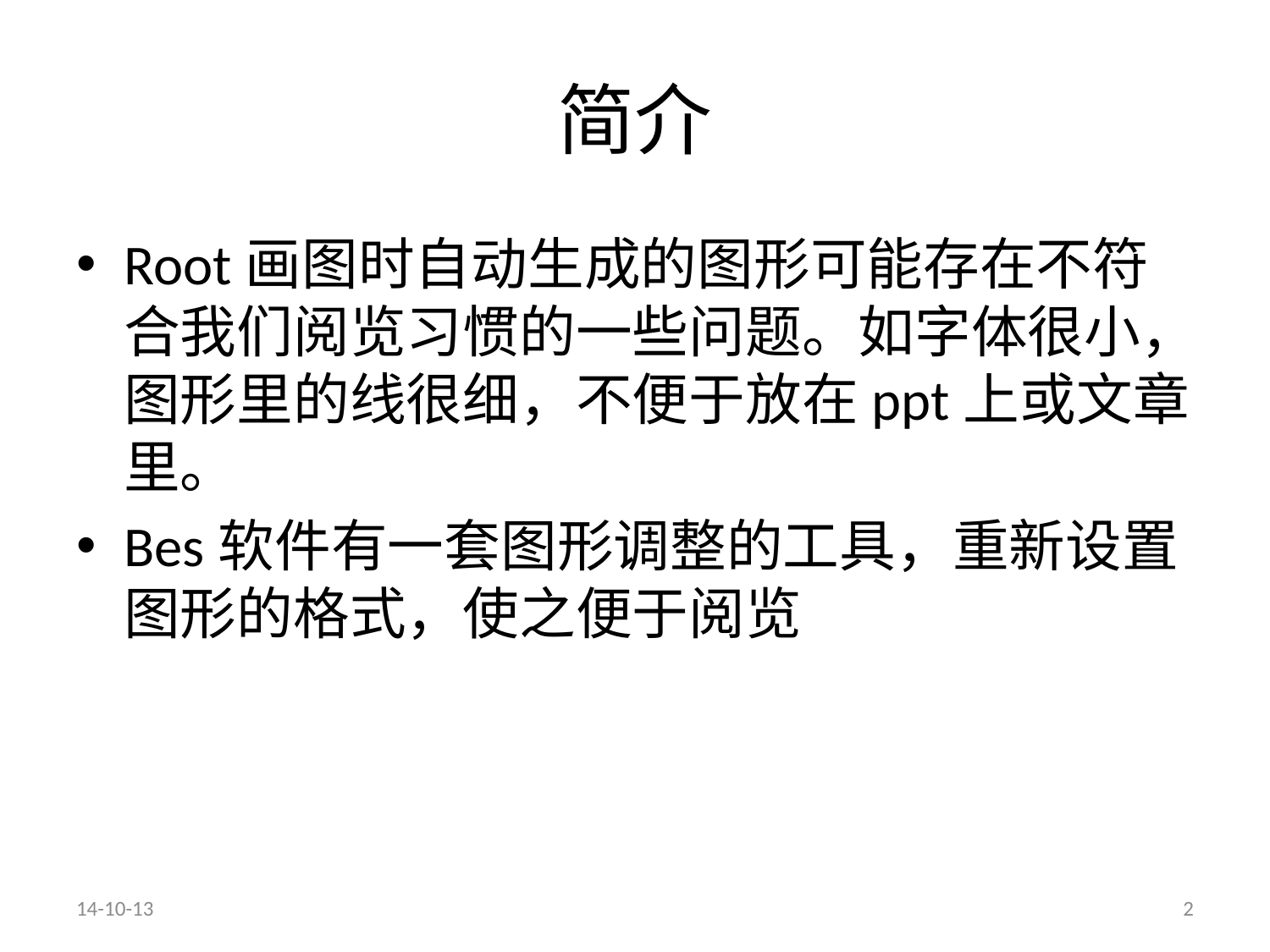

# 简介
Root画图时自动生成的图形可能存在不符合我们阅览习惯的一些问题。如字体很小，图形里的线很细，不便于放在ppt上或文章里。
Bes软件有一套图形调整的工具，重新设置图形的格式，使之便于阅览
14-10-13
2